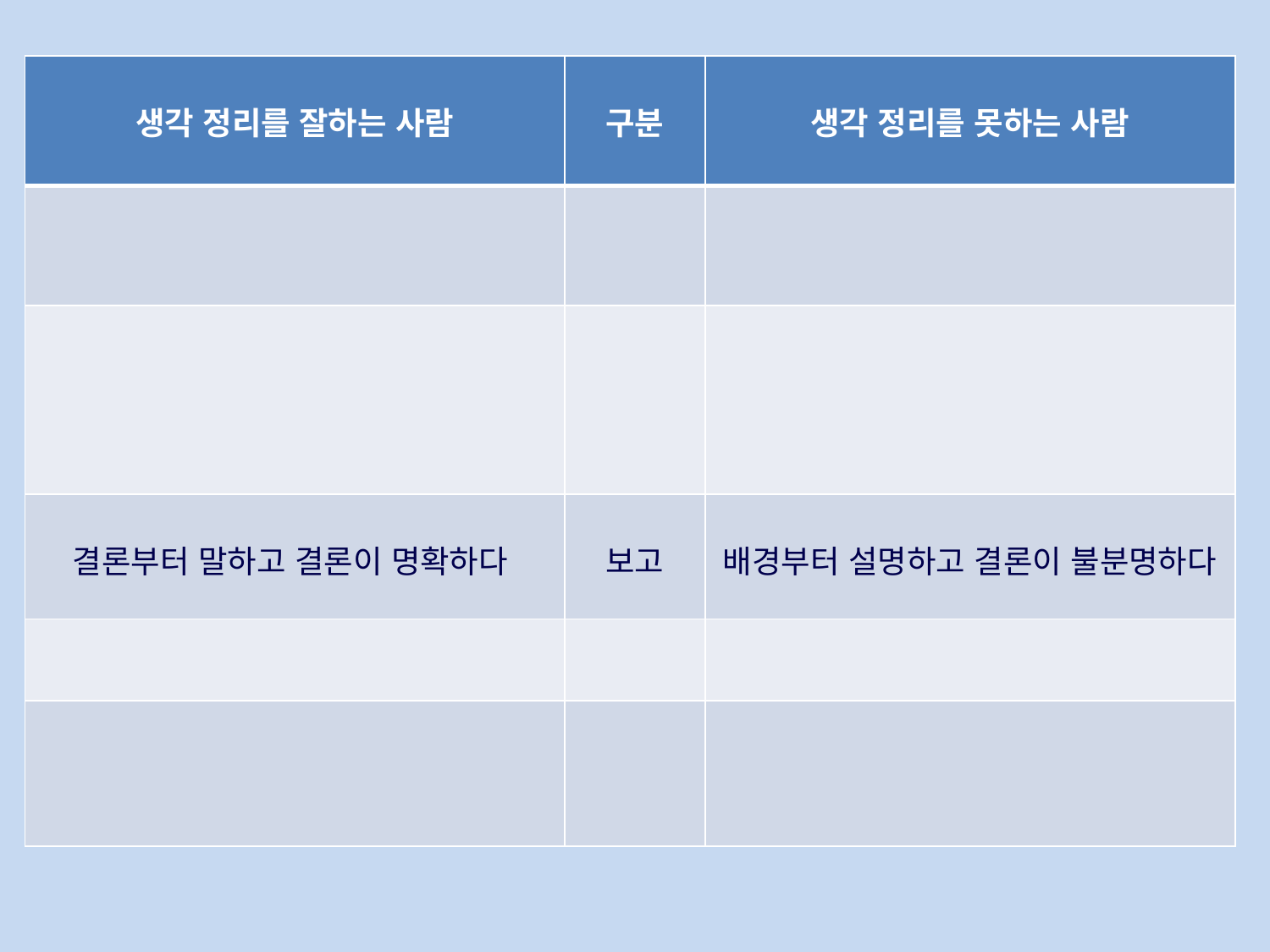

| 생각 정리를 잘하는 사람 | 구분 | 생각 정리를 못하는 사람 |
| --- | --- | --- |
|  |  |  |
|  |  |  |
| 결론부터 말하고 결론이 명확하다 | 보고 | 배경부터 설명하고 결론이 불분명하다 |
|  |  |  |
|  |  |  |